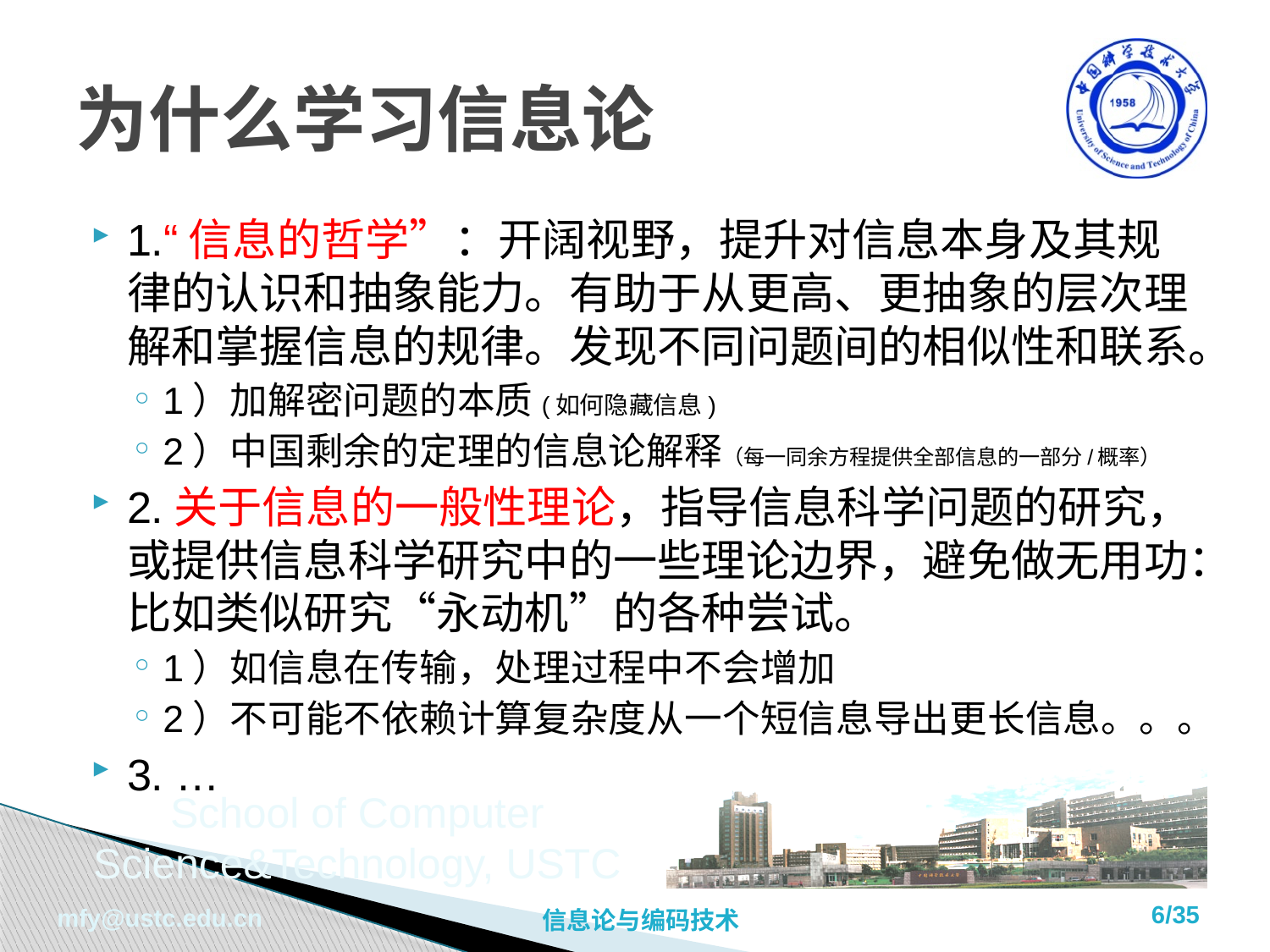

# 为什么学习信息论
1.“信息的哲学”：开阔视野，提升对信息本身及其规律的认识和抽象能力。有助于从更高、更抽象的层次理解和掌握信息的规律。发现不同问题间的相似性和联系。
1）加解密问题的本质(如何隐藏信息)
2）中国剩余的定理的信息论解释（每一同余方程提供全部信息的一部分/概率）
2.关于信息的一般性理论，指导信息科学问题的研究，或提供信息科学研究中的一些理论边界，避免做无用功：比如类似研究“永动机”的各种尝试。
1）如信息在传输，处理过程中不会增加
2）不可能不依赖计算复杂度从一个短信息导出更长信息。。。
3. …